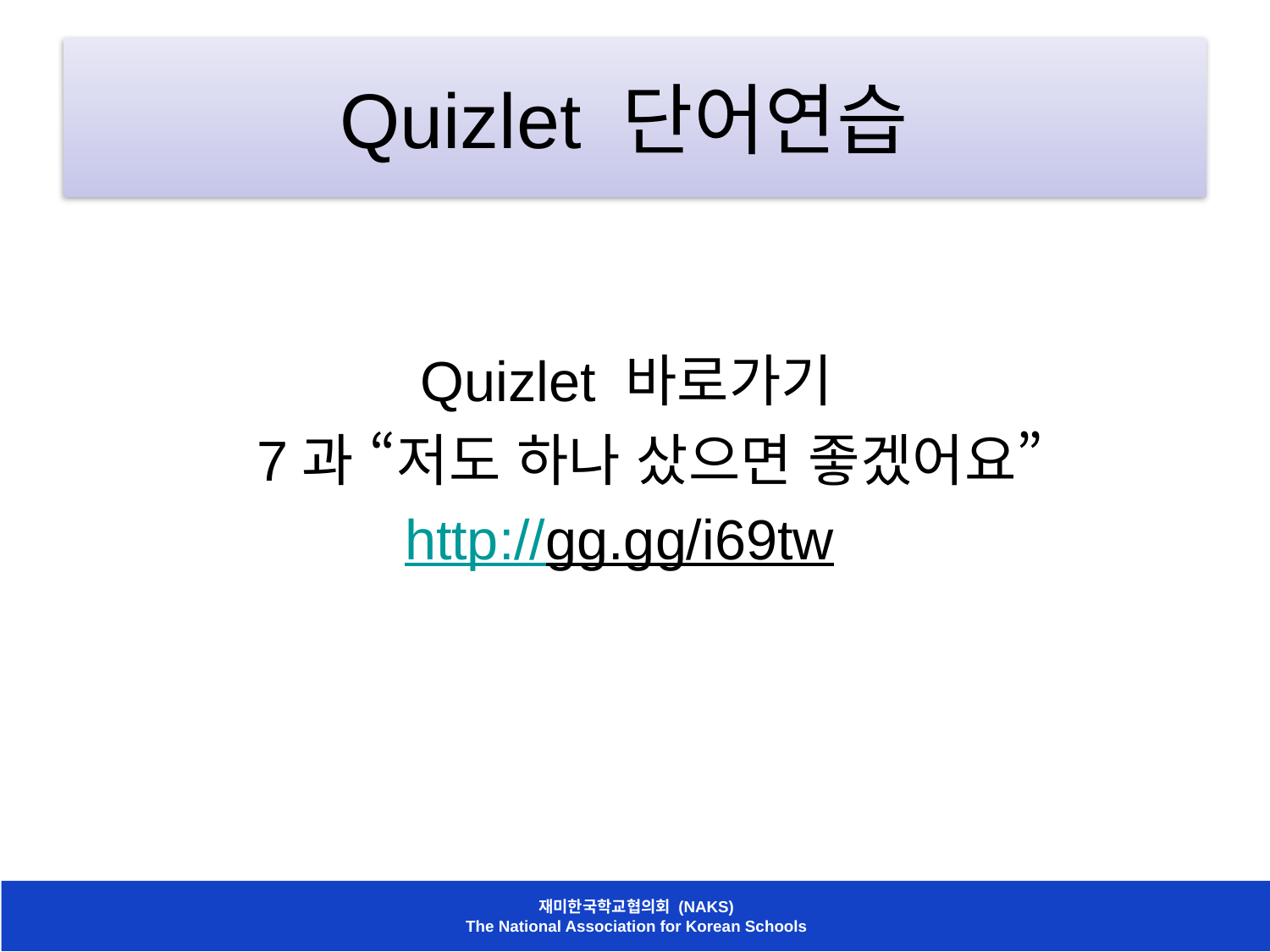

# Quizlet 단어연습

Quizlet 바로가기
7과 “저도 하나 샀으면 좋겠어요”
http://gg.gg/i69tw
재미한국학교협의회 (NAKS)
The National Association for Korean Schools